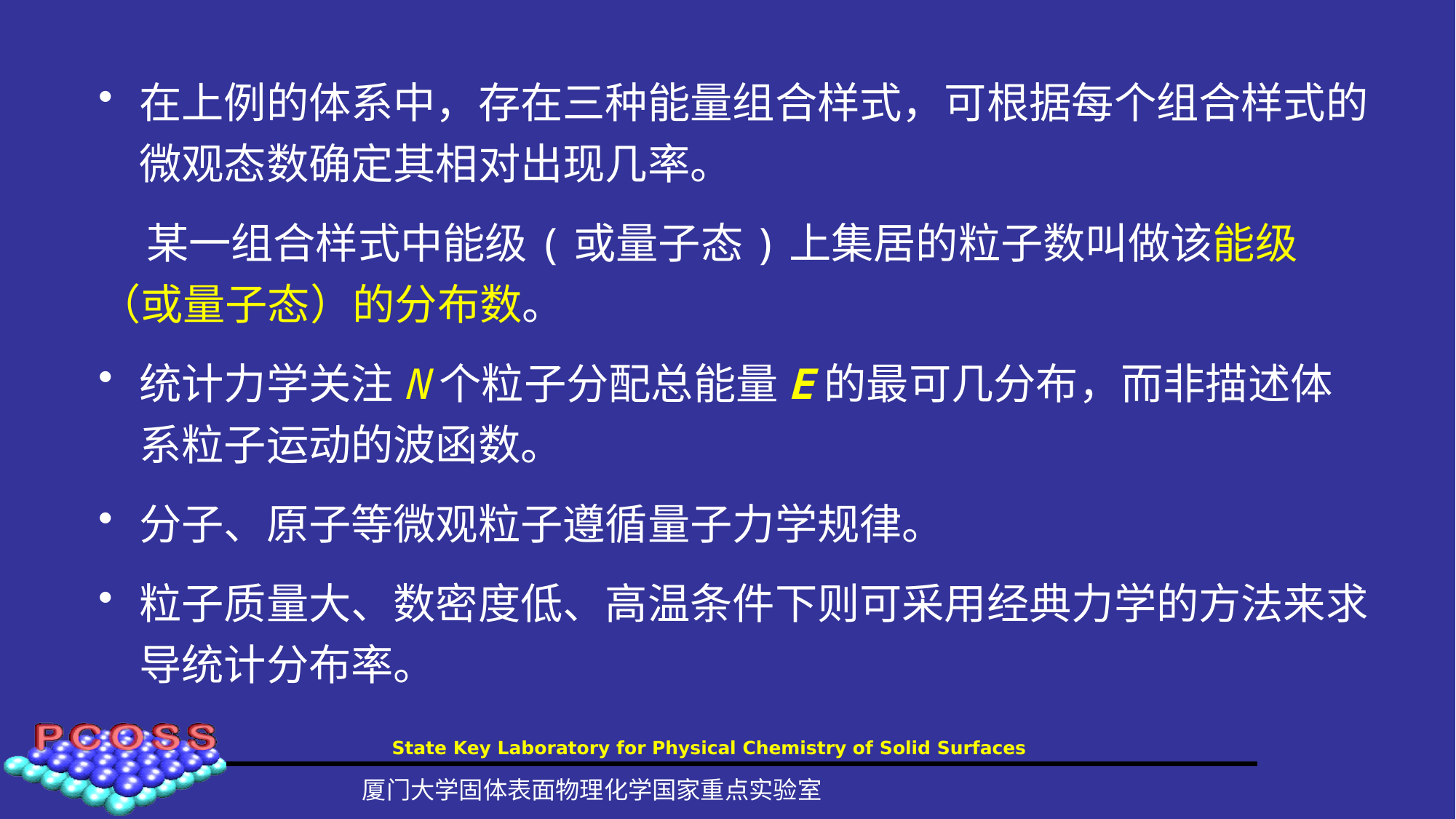

在上例的体系中，存在三种能量组合样式，可根据每个组合样式的微观态数确定其相对出现几率。
    某一组合样式中能级(或量子态)上集居的粒子数叫做该能级（或量子态）的分布数。
统计力学关注N个粒子分配总能量E的最可几分布，而非描述体系粒子运动的波函数。
分子、原子等微观粒子遵循量子力学规律。
粒子质量大、数密度低、高温条件下则可采用经典力学的方法来求导统计分布率。
#